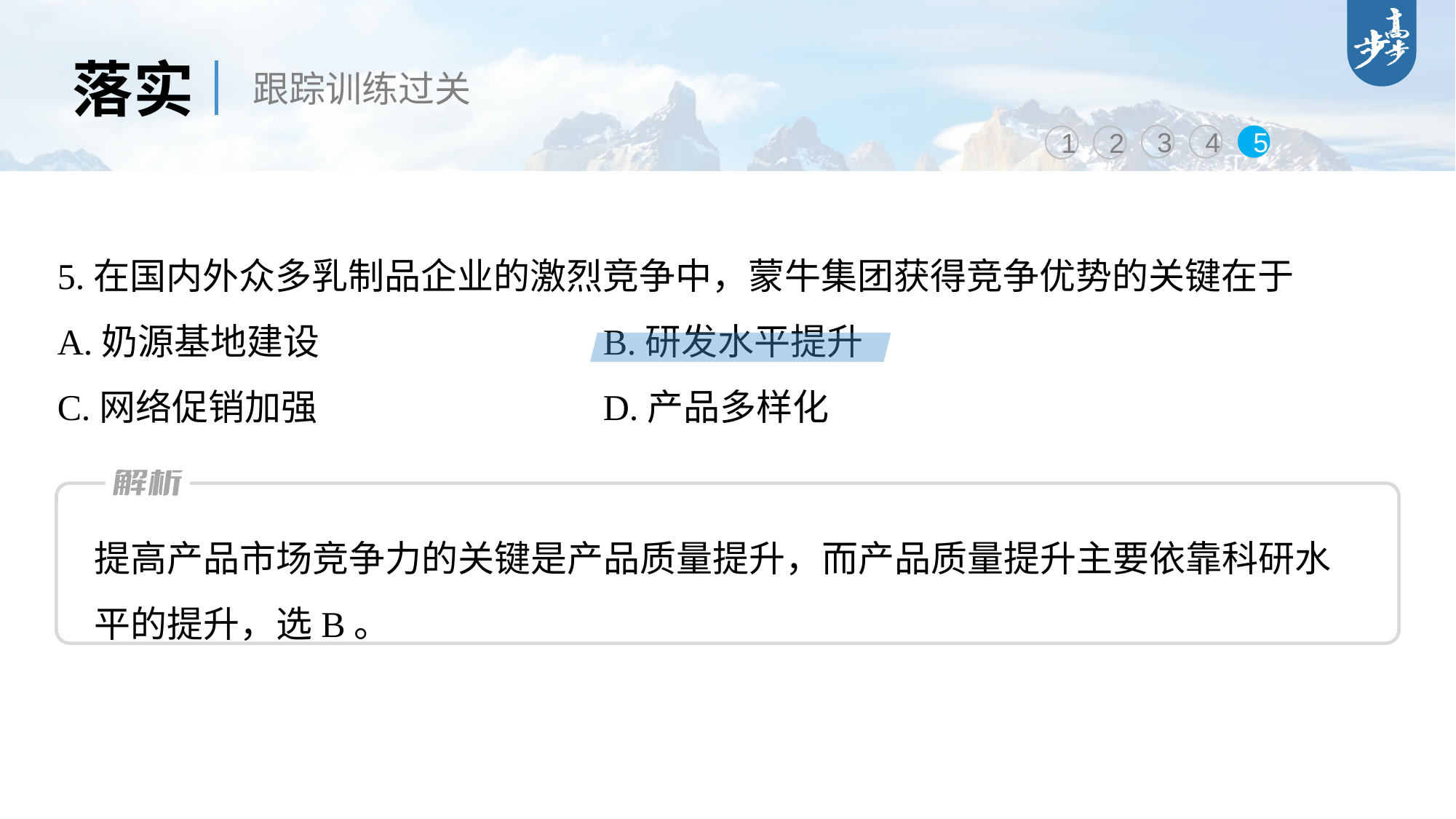

落实
跟踪训练过关
3
4
5
1
2
5.在国内外众多乳制品企业的激烈竞争中，蒙牛集团获得竞争优势的关键在于
A.奶源基地建设  			B.研发水平提升
C.网络促销加强  			D.产品多样化

提高产品市场竞争力的关键是产品质量提升，而产品质量提升主要依靠科研水平的提升，选B。